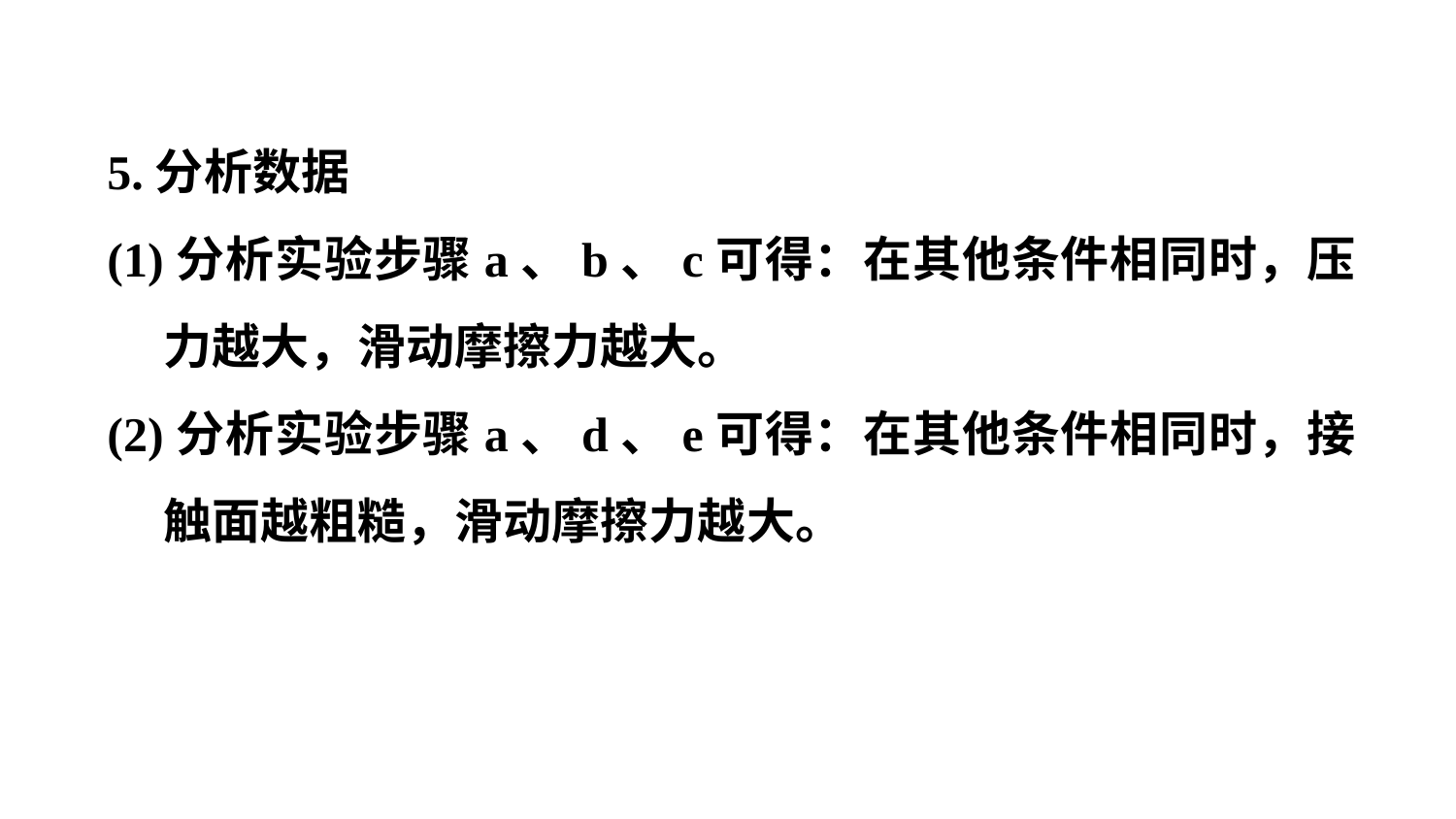

5.分析数据
(1)分析实验步骤a、b、c可得：在其他条件相同时，压力越大，滑动摩擦力越大。
(2)分析实验步骤a、d、e可得：在其他条件相同时，接触面越粗糙，滑动摩擦力越大。